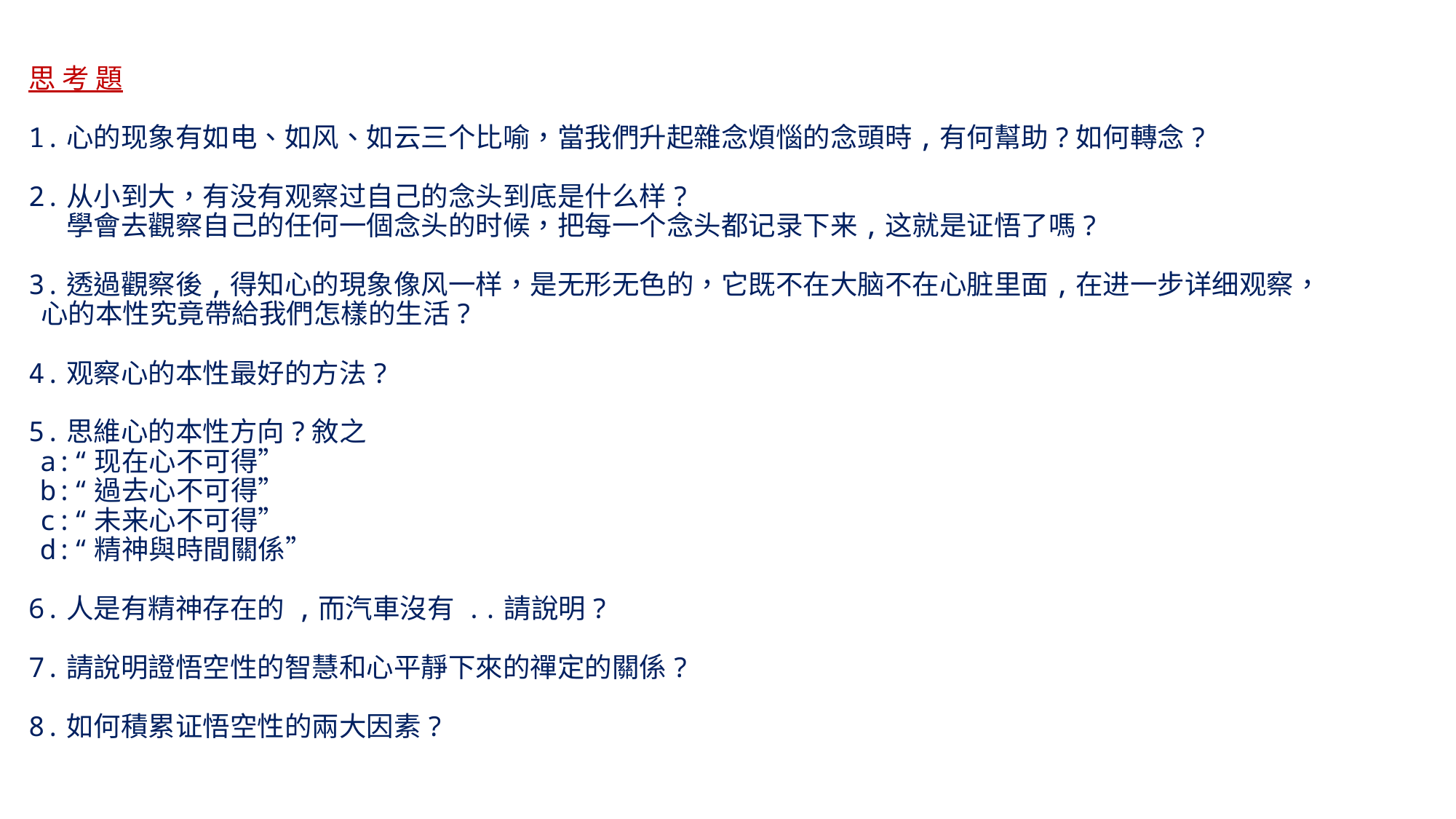

# 思 考 題 1.心的现象有如电、如风、如云三个比喻，當我們升起雜念煩惱的念頭時,有何幫助?如何轉念? 2.从小到大，有没有观察过自己的念头到底是什么样? 學會去觀察自己的任何一個念头的时候，把每一个念头都记录下来,这就是证悟了嗎? 3.透過觀察後,得知心的現象像风一样，是无形无色的，它既不在大脑不在心脏里面,在进一步详细观察， 心的本性究竟帶給我們怎樣的生活? 4.观察心的本性最好的方法? 5.思維心的本性方向?敘之 a:“现在心不可得” b:“過去心不可得” c:“未来心不可得” d:“精神與時間關係” 6.人是有精神存在的 ,而汽車沒有 ..請說明? 7.請說明證悟空性的智慧和心平靜下來的禪定的關係? 8.如何積累证悟空性的兩大因素?